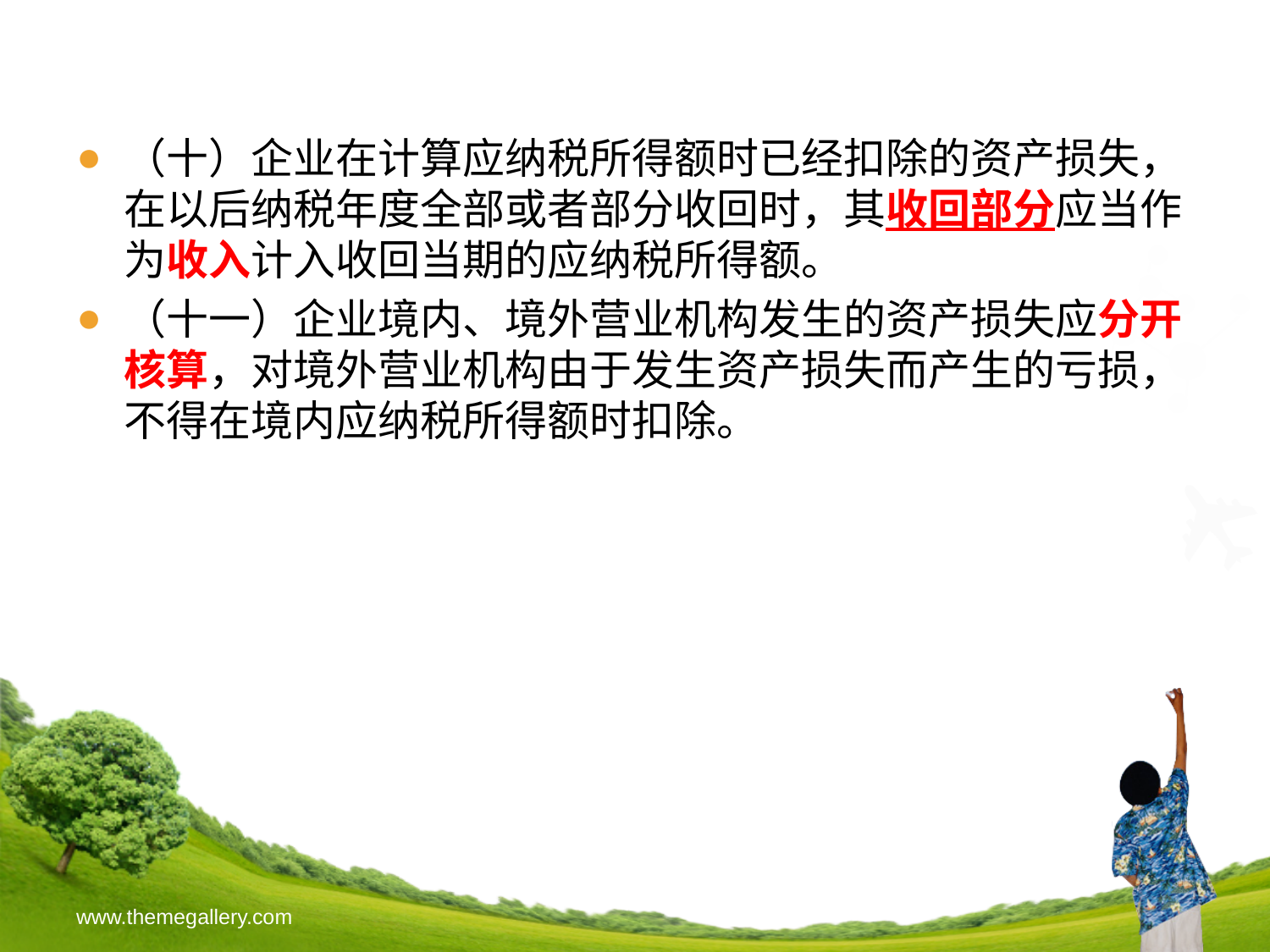

（十）企业在计算应纳税所得额时已经扣除的资产损失，在以后纳税年度全部或者部分收回时，其收回部分应当作为收入计入收回当期的应纳税所得额。
（十一）企业境内、境外营业机构发生的资产损失应分开核算，对境外营业机构由于发生资产损失而产生的亏损，不得在境内应纳税所得额时扣除。

www.themegallery.com